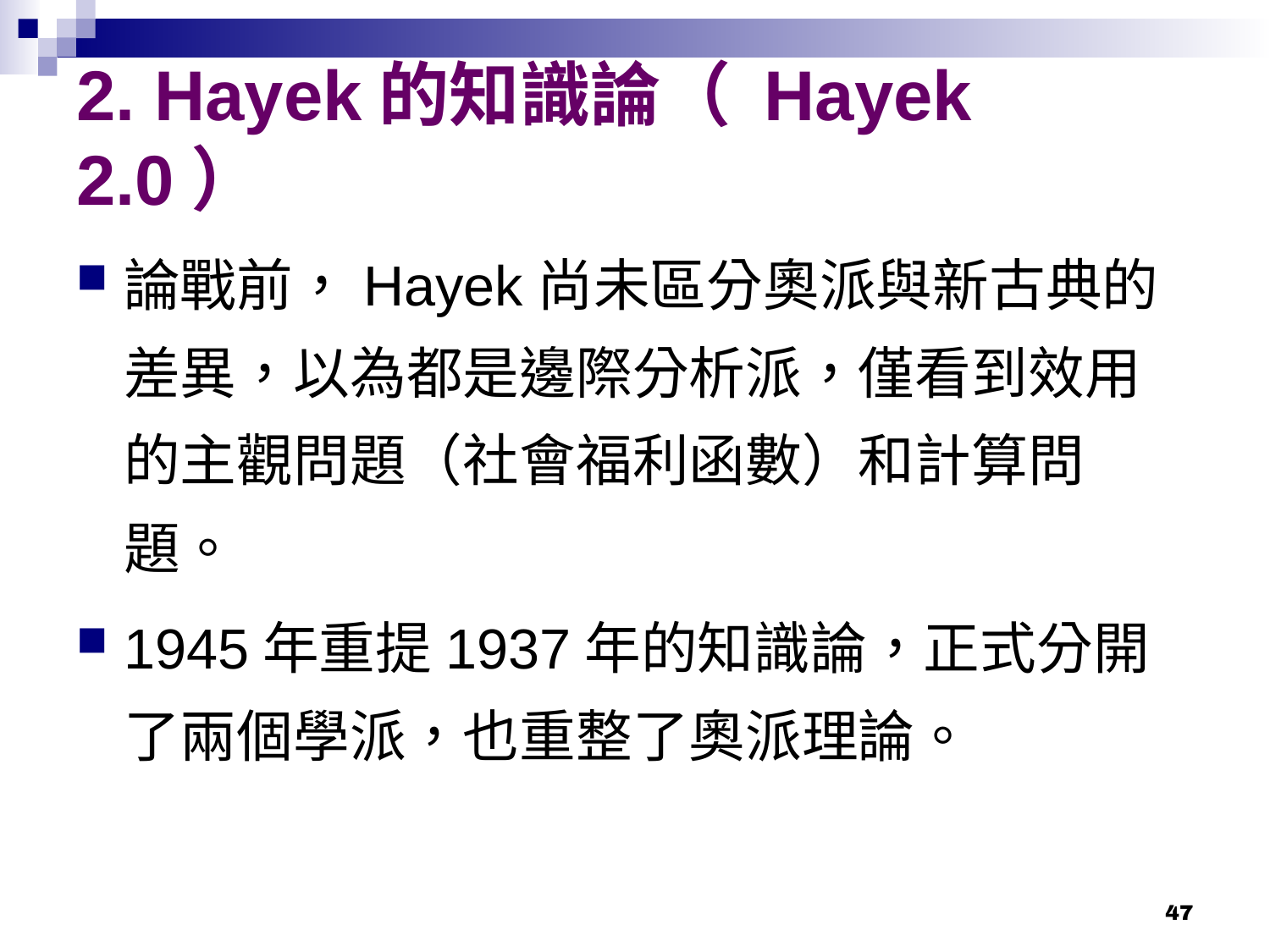

# 2. Hayek的知識論（ Hayek  2.0）
論戰前，Hayek尚未區分奧派與新古典的差異，以為都是邊際分析派，僅看到效用的主觀問題（社會福利函數）和計算問題。
1945年重提1937年的知識論，正式分開了兩個學派，也重整了奧派理論。
47